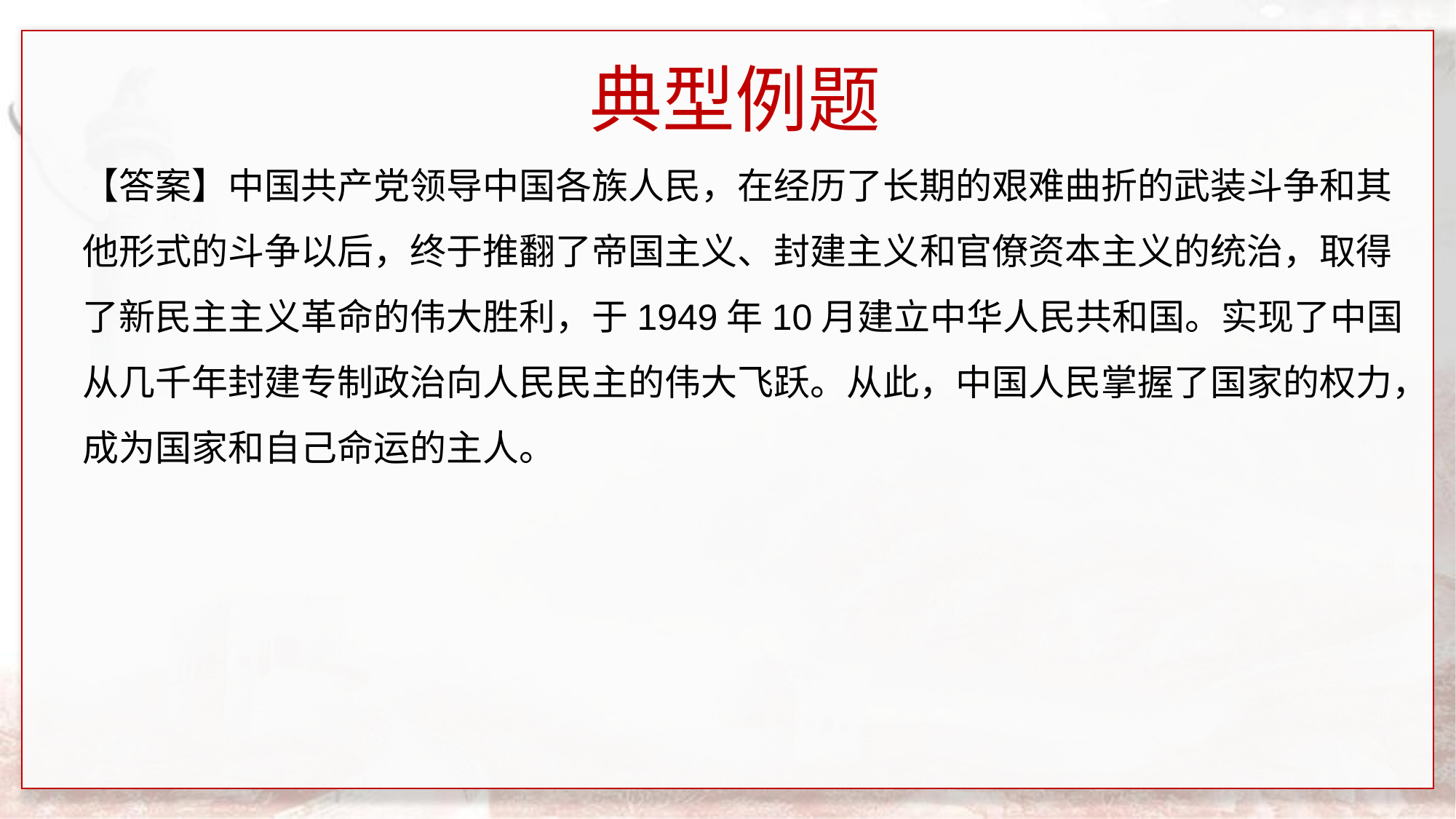

典型例题
【答案】中国共产党领导中国各族人民，在经历了长期的艰难曲折的武装斗争和其他形式的斗争以后，终于推翻了帝国主义、封建主义和官僚资本主义的统治，取得了新民主主义革命的伟大胜利，于1949年10月建立中华人民共和国。实现了中国从几千年封建专制政治向人民民主的伟大飞跃。从此，中国人民掌握了国家的权力，成为国家和自己命运的主人。